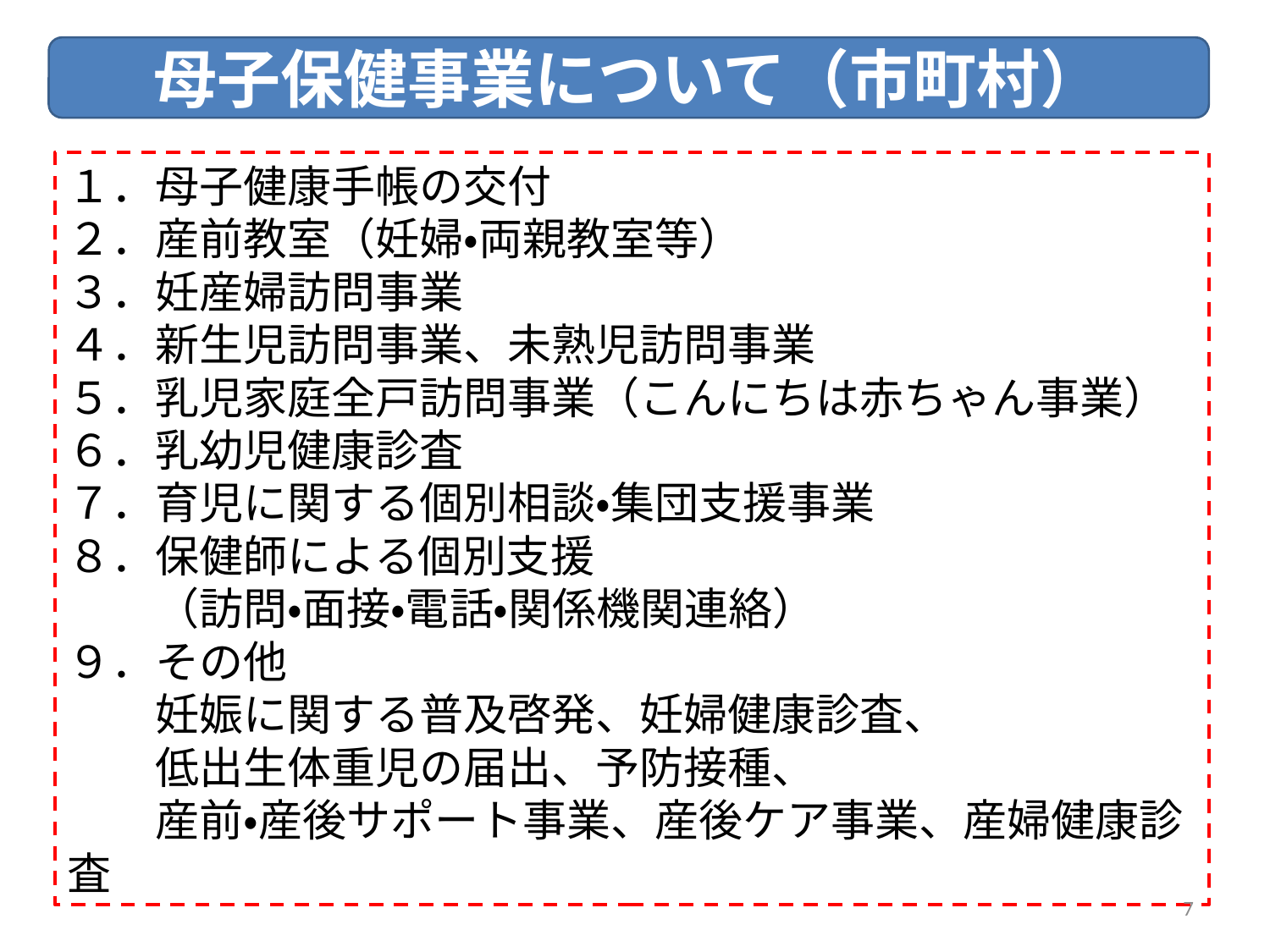

母子保健事業について（市町村）
１．母子健康手帳の交付
２．産前教室（妊婦・両親教室等）
３．妊産婦訪問事業
４．新生児訪問事業、未熟児訪問事業
５．乳児家庭全戸訪問事業（こんにちは赤ちゃん事業）
６．乳幼児健康診査
７．育児に関する個別相談・集団支援事業
８．保健師による個別支援
　　（訪問・面接・電話・関係機関連絡）
９．その他
　　妊娠に関する普及啓発、妊婦健康診査、
　　低出生体重児の届出、予防接種、
　　産前・産後サポート事業、産後ケア事業、産婦健康診査

7